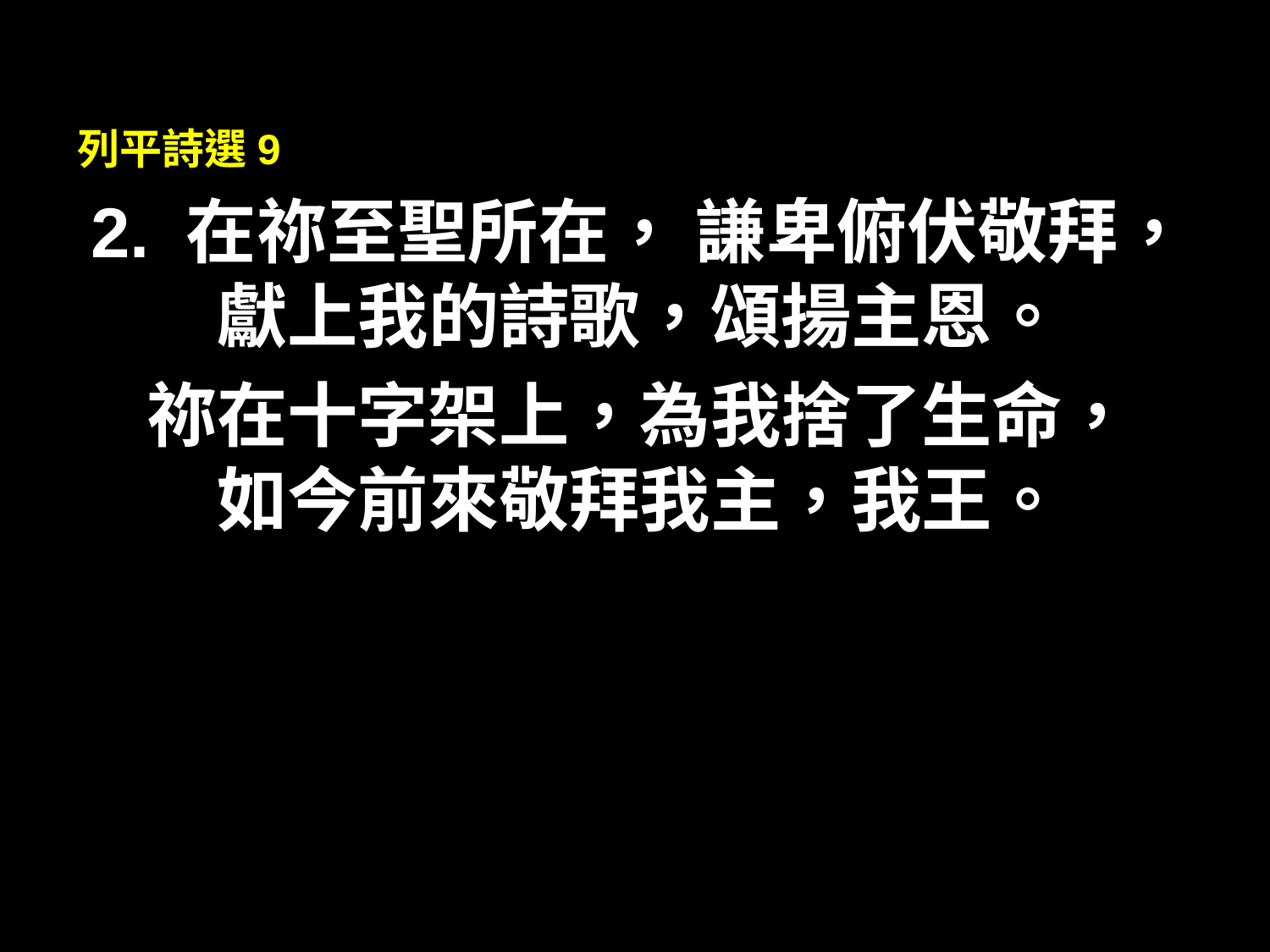

列平詩選9
2. 在祢至聖所在， 謙卑俯伏敬拜，
獻上我的詩歌，頌揚主恩。
祢在十字架上，為我捨了生命，
如今前來敬拜我主，我王。